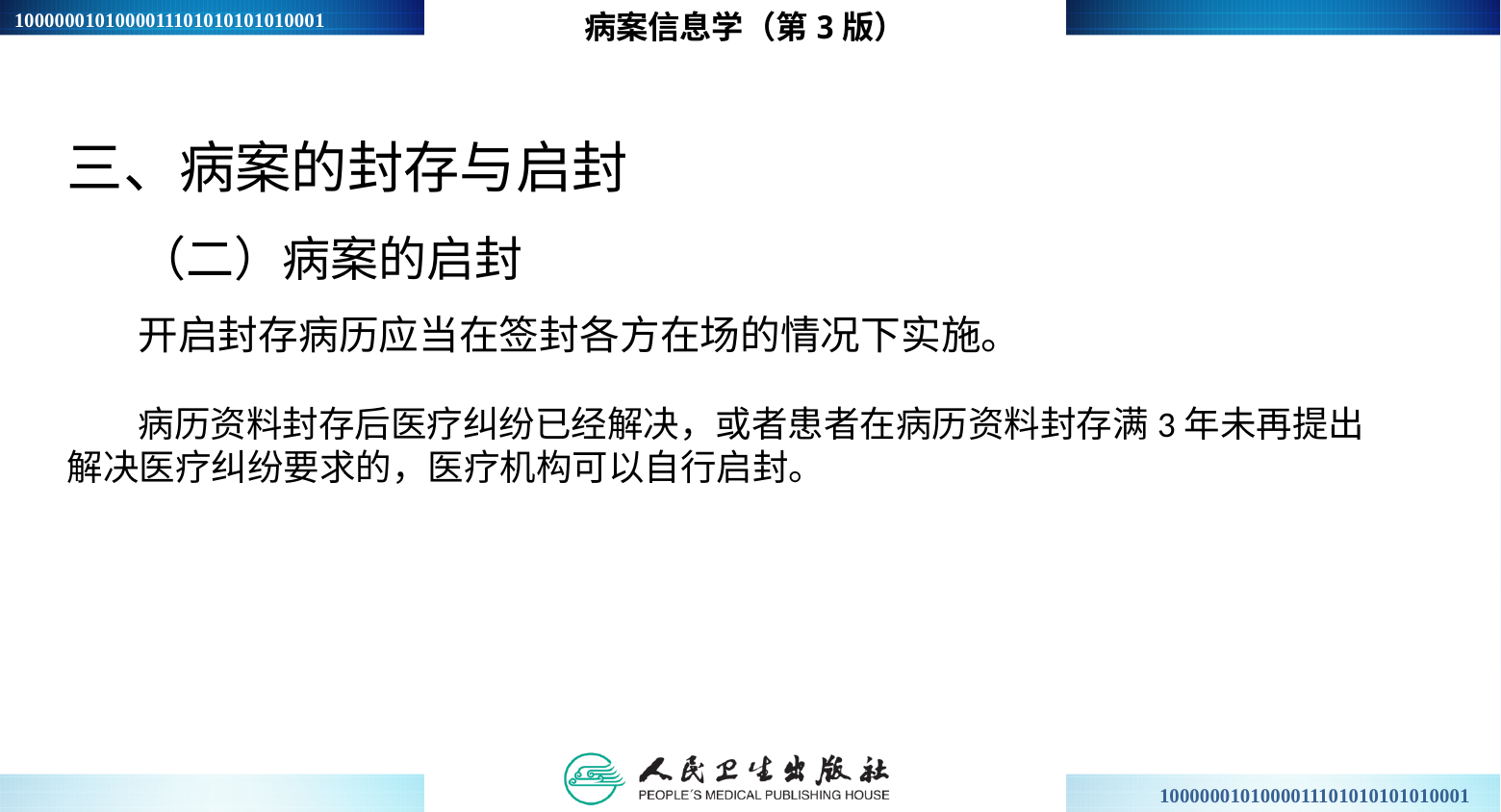

病案信息学（第3版）
三、病案的封存与启封
（二）病案的启封
开启封存病历应当在签封各方在场的情况下实施。

病历资料封存后医疗纠纷已经解决，或者患者在病历资料封存满3年未再提出解决医疗纠纷要求的，医疗机构可以自行启封。